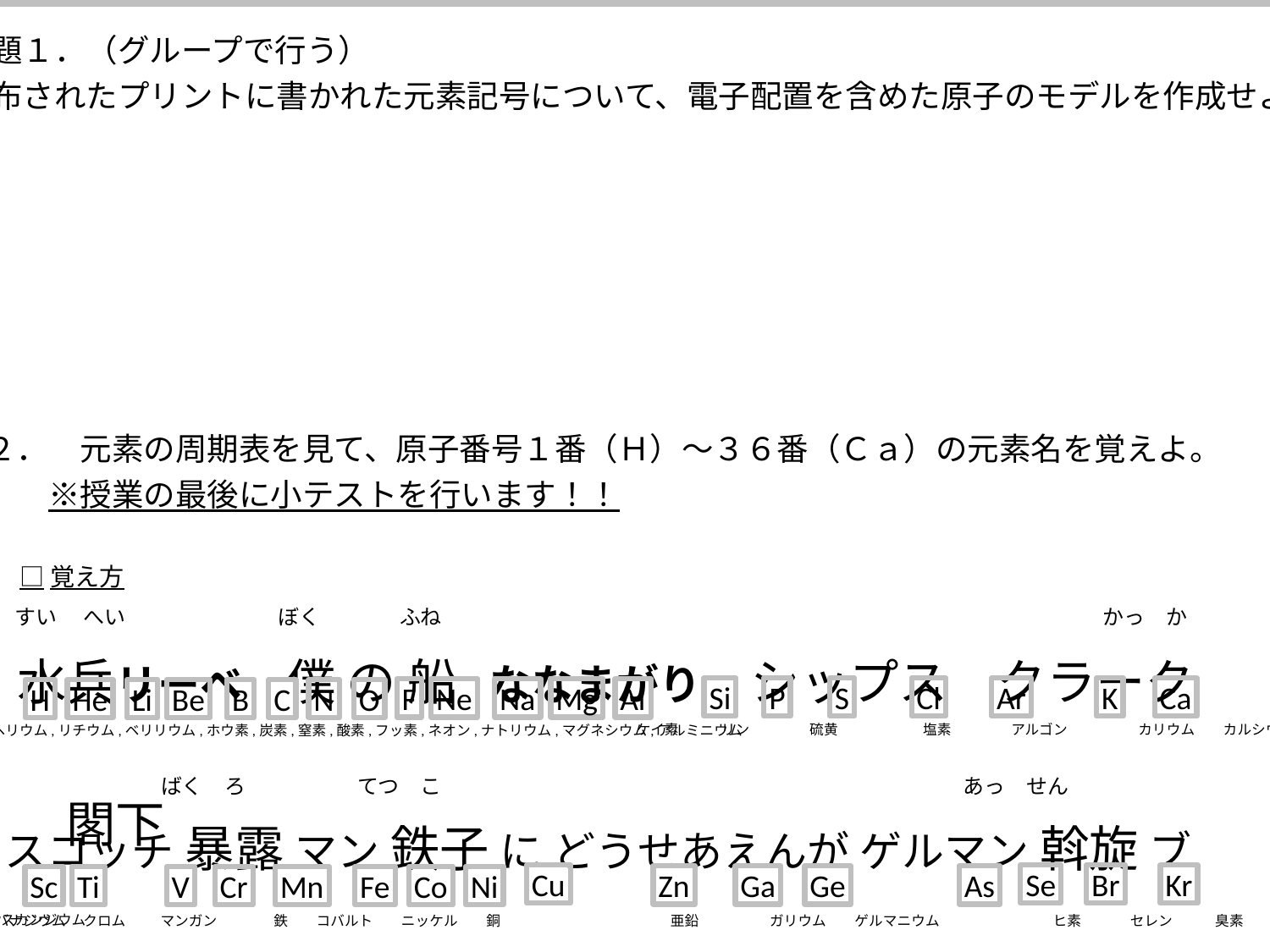

課題１．（グループで行う）
配布されたプリントに書かれた元素記号について、電子配置を含めた原子のモデルを作成せよ。

課題２．　元素の周期表を見て、原子番号１番（Ｈ）～３６番（Ｃａ）の元素名を覚えよ。
　　　　※授業の最後に小テストを行います！！
□覚え方
水兵リーベ    僕 の 船   ななまがり　シップス　クラーク　閣下
かっ　か
すい　 へい
ぼく
ふね
Si
P
S
Cl
Ar
K
Ca
F
Ne
Na
Mg
Al
H
He
Li
Be
B
C
N
O
ケイ素　　　リン 　　　　硫黄　　　　　　塩素 　　　　アルゴン　　　　　カリウム　　カルシウム
水素,ヘリウム,リチウム,ベリリウム,ホウ素,炭素,窒素,酸素,フッ素,ネオン,ナトリウム,マグネシウム,アルミニウム
スコッチ 暴露 マン 鉄子 に どうせあえんが ゲルマン 斡旋 ブローカー
ばく　ろ
てつ　こ
あっ　せん
Se
Br
Kr
Cu
Zn
Ga
Ge
As
Sc
Ti
V
Cr
Mn
Fe
Co
Ni
スカンジウム
チタン　バナジウム　 クロム　　  マンガン　　　　鉄　　コバルト　　ニッケル　　銅　　　　　　　　　　　　亜鉛　　　　　ガリウム　　ゲルマニウム　　　　　　　　ヒ素　　　  セレン　　　臭素　　　　クリプトン